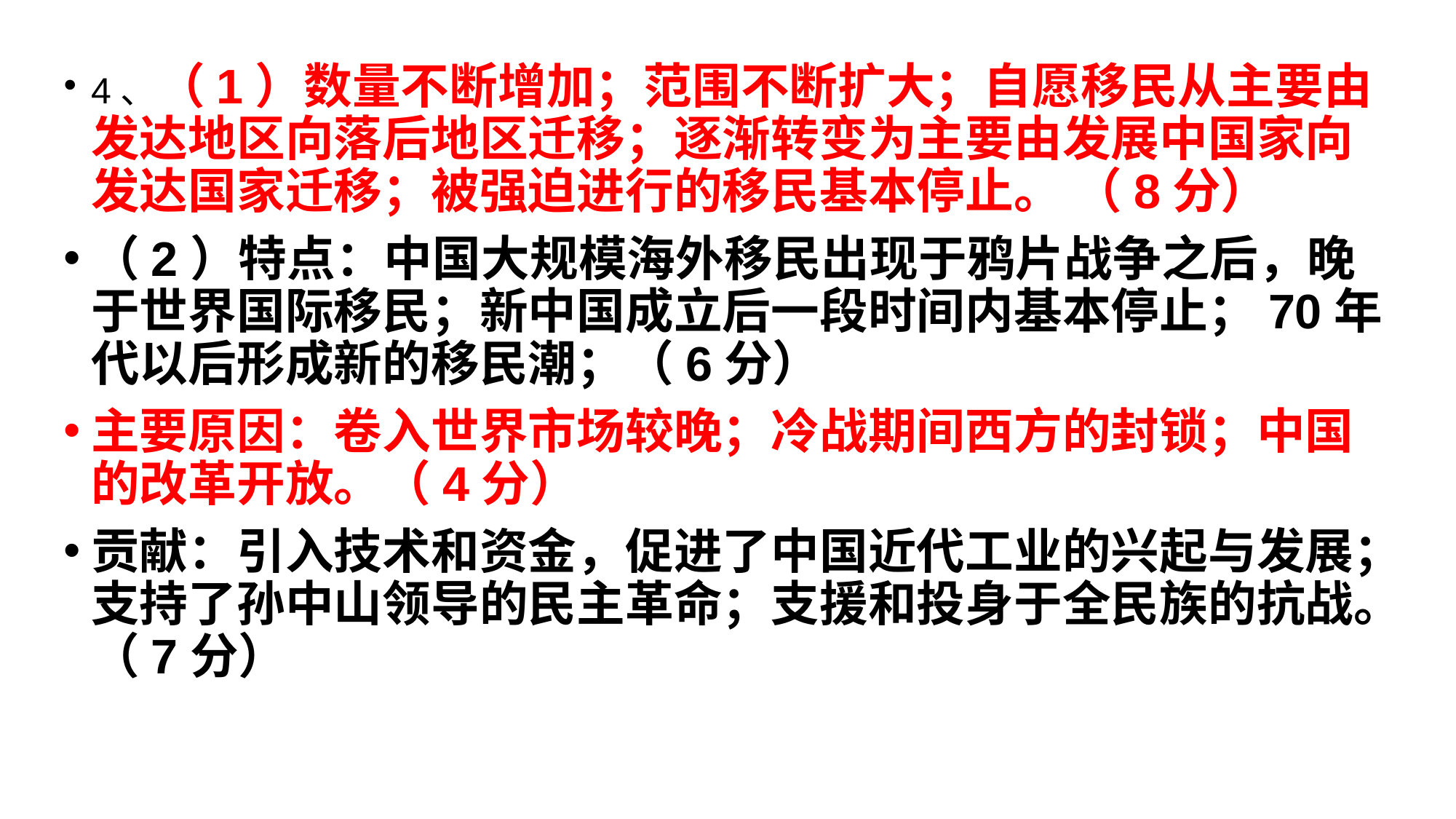

4、（1）数量不断增加；范围不断扩大；自愿移民从主要由发达地区向落后地区迁移；逐渐转变为主要由发展中国家向发达国家迁移；被强迫进行的移民基本停止。 （8分）
（2）特点：中国大规模海外移民出现于鸦片战争之后，晚于世界国际移民；新中国成立后一段时间内基本停止；70年代以后形成新的移民潮；（6分）
主要原因：卷入世界市场较晚；冷战期间西方的封锁；中国的改革开放。（4分）
贡献：引入技术和资金，促进了中国近代工业的兴起与发展；支持了孙中山领导的民主革命；支援和投身于全民族的抗战。（7分）